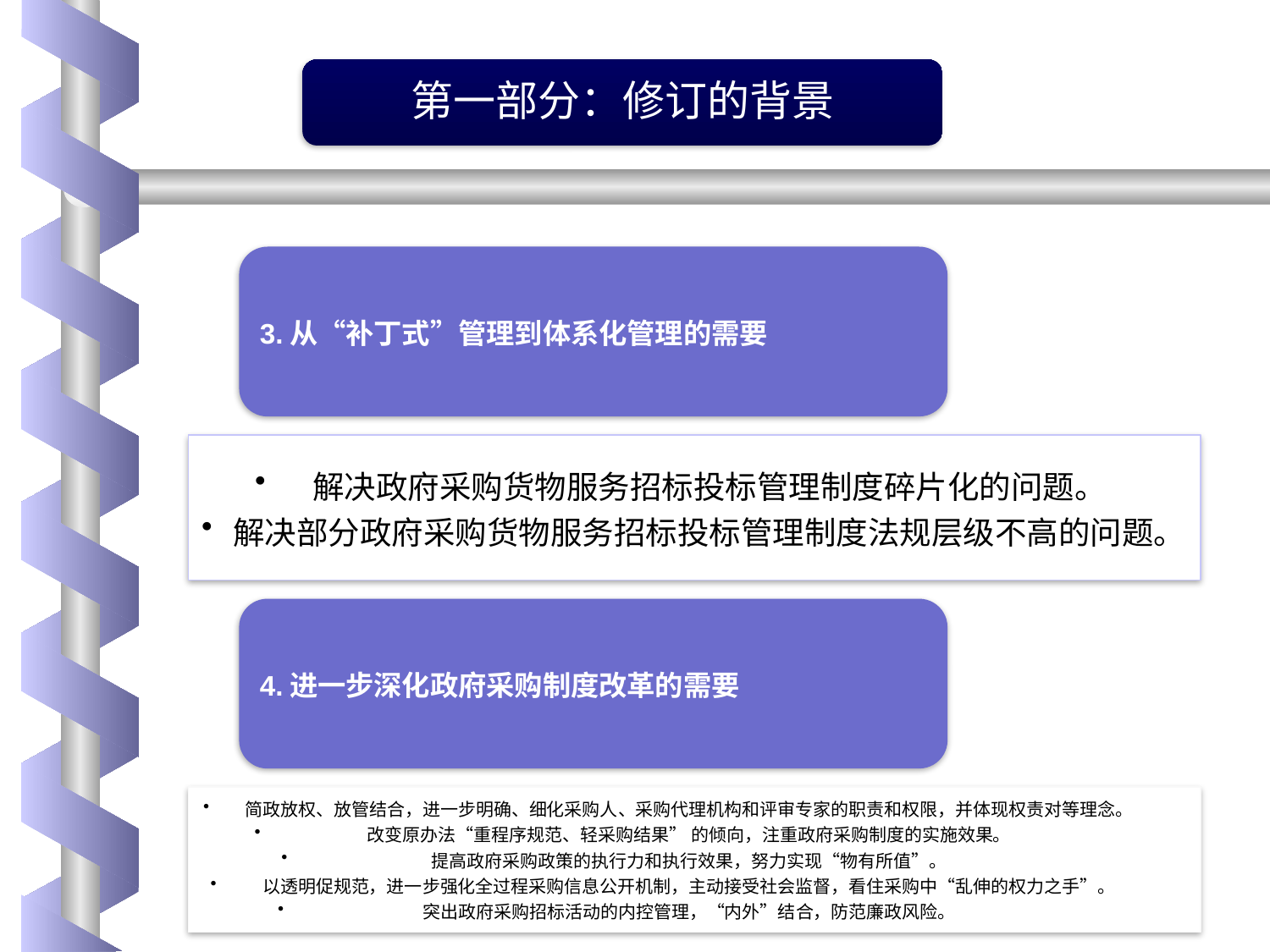

第一部分：修订的背景
3.从“补丁式”管理到体系化管理的需要
解决政府采购货物服务招标投标管理制度碎片化的问题。
解决部分政府采购货物服务招标投标管理制度法规层级不高的问题。
4.进一步深化政府采购制度改革的需要
简政放权、放管结合，进一步明确、细化采购人、采购代理机构和评审专家的职责和权限，并体现权责对等理念。
提高政府采购政策的执行力和执行效果，努力实现“物有所值”。
以透明促规范，进一步强化全过程采购信息公开机制，主动接受社会监督，看住采购中“乱伸的权力之手”。
突出政府采购招标活动的内控管理，“内外”结合，防范廉政风险。
改变原办法“重程序规范、轻采购结果” 的倾向，注重政府采购制度的实施效果。